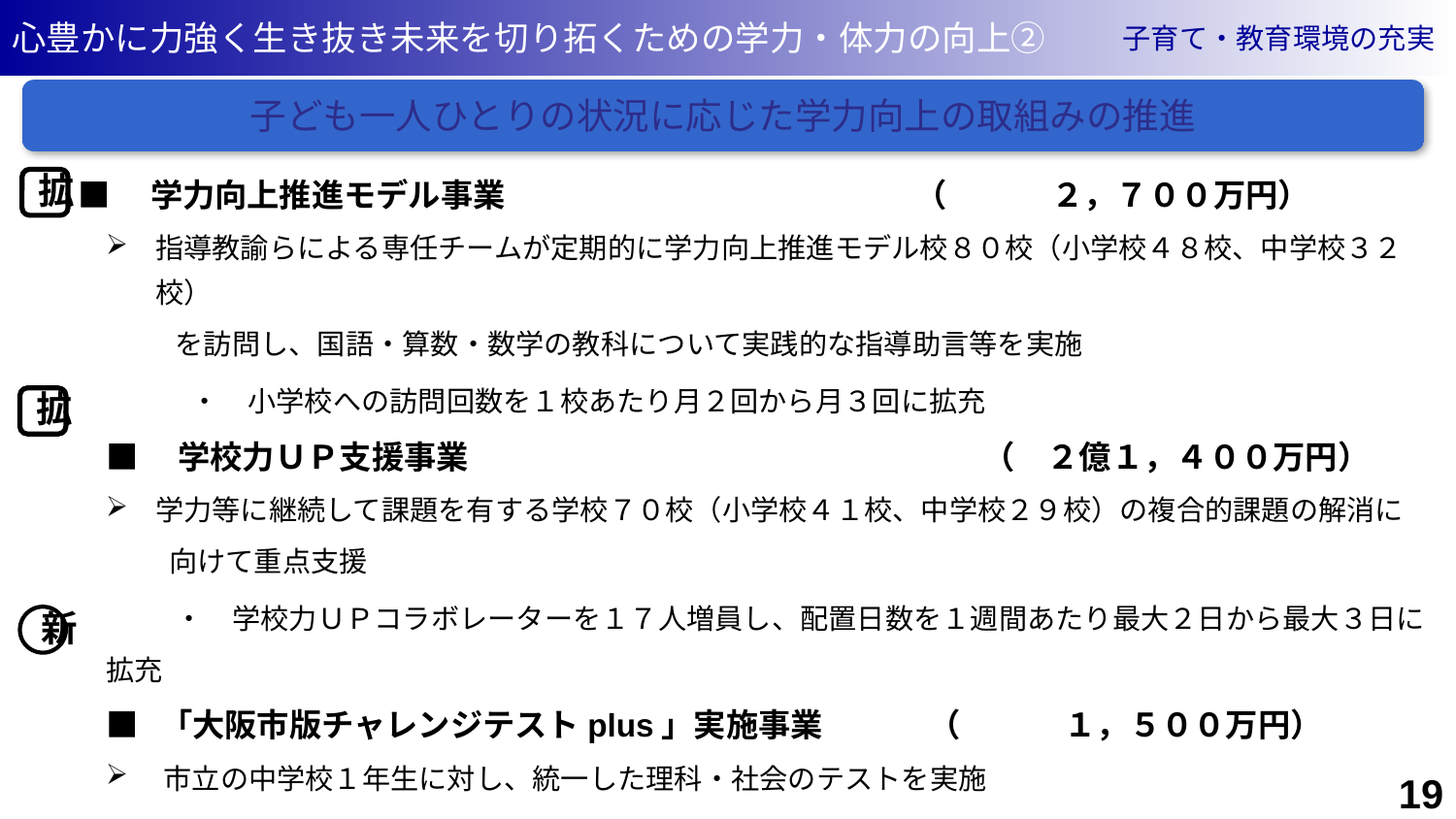

子育て・教育環境の充実
心豊かに力強く生き抜き未来を切り拓くための学力・体力の向上②
子ども一人ひとりの状況に応じた学力向上の取組みの推進
■　学力向上推進モデル事業　　　　　　　　　           　 （　 　　２，７００万円）
指導教諭らによる専任チームが定期的に学力向上推進モデル校８０校（小学校４８校、中学校３２校）
　　  を訪問し、国語・算数・数学の教科について実践的な指導助言等を実施
　　　・　小学校への訪問回数を１校あたり月２回から月３回に拡充
■　学校力ＵＰ支援事業　　　　　　　　　　　　　             （　２億１，４００万円）
学力等に継続して課題を有する学校７０校（小学校４１校、中学校２９校）の複合的課題の解消に
　　 向けて重点支援
　　  ・　学校力ＵＰコラボレーターを１７人増員し、配置日数を１週間あたり最大２日から最大３日に拡充
■  「大阪市版チャレンジテストplus」実施事業　          （　 　　１，５００万円）
　 市立の中学校１年生に対し、統一した理科・社会のテストを実施

拡
拡
新
19